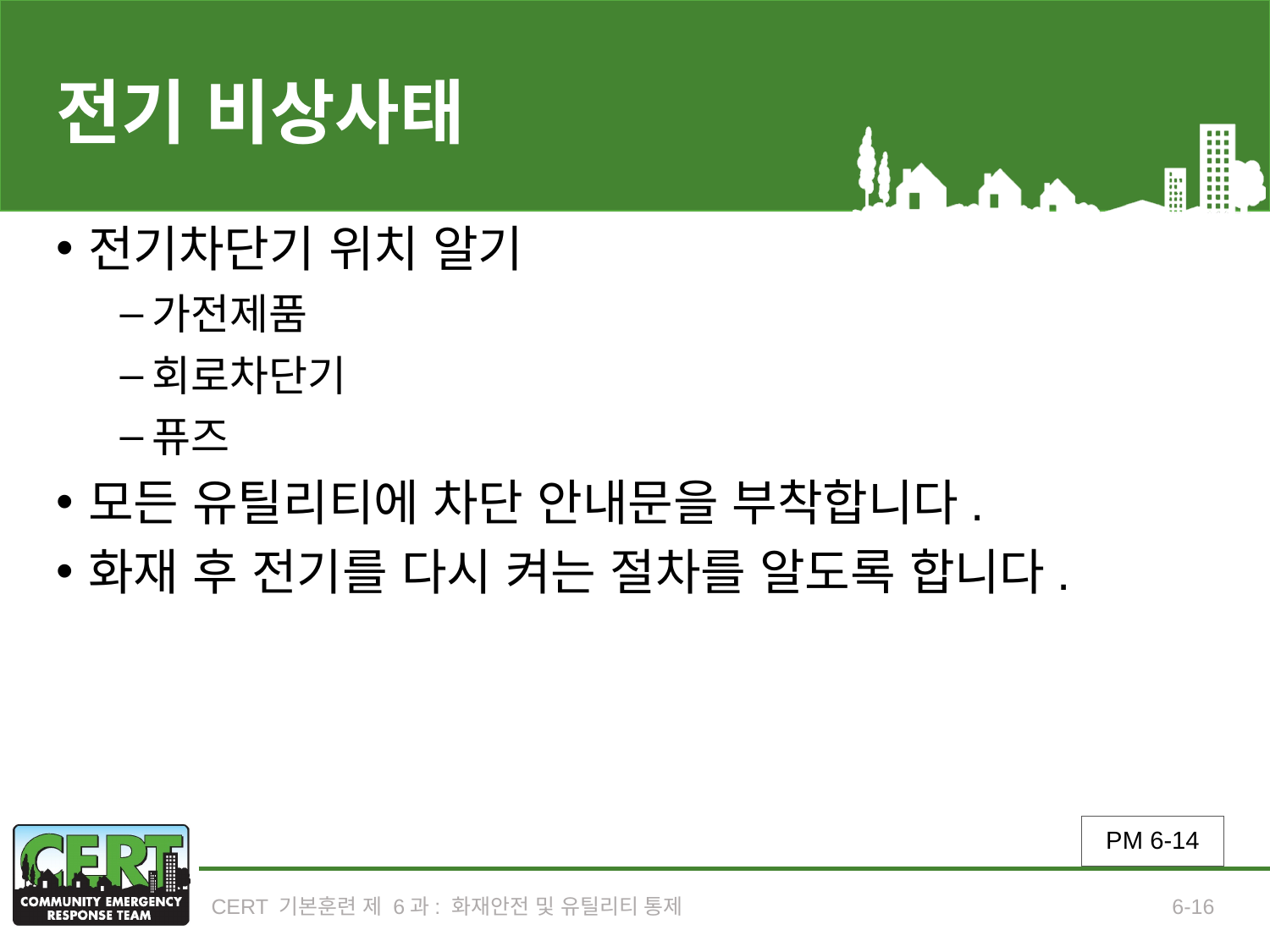

# 전기 비상사태
전기차단기 위치 알기
가전제품
회로차단기
퓨즈
모든 유틸리티에 차단 안내문을 부착합니다.
화재 후 전기를 다시 켜는 절차를 알도록 합니다.

PM 6-14
CERT 기본훈련 제 6과: 화재안전 및 유틸리티 통제
6-16